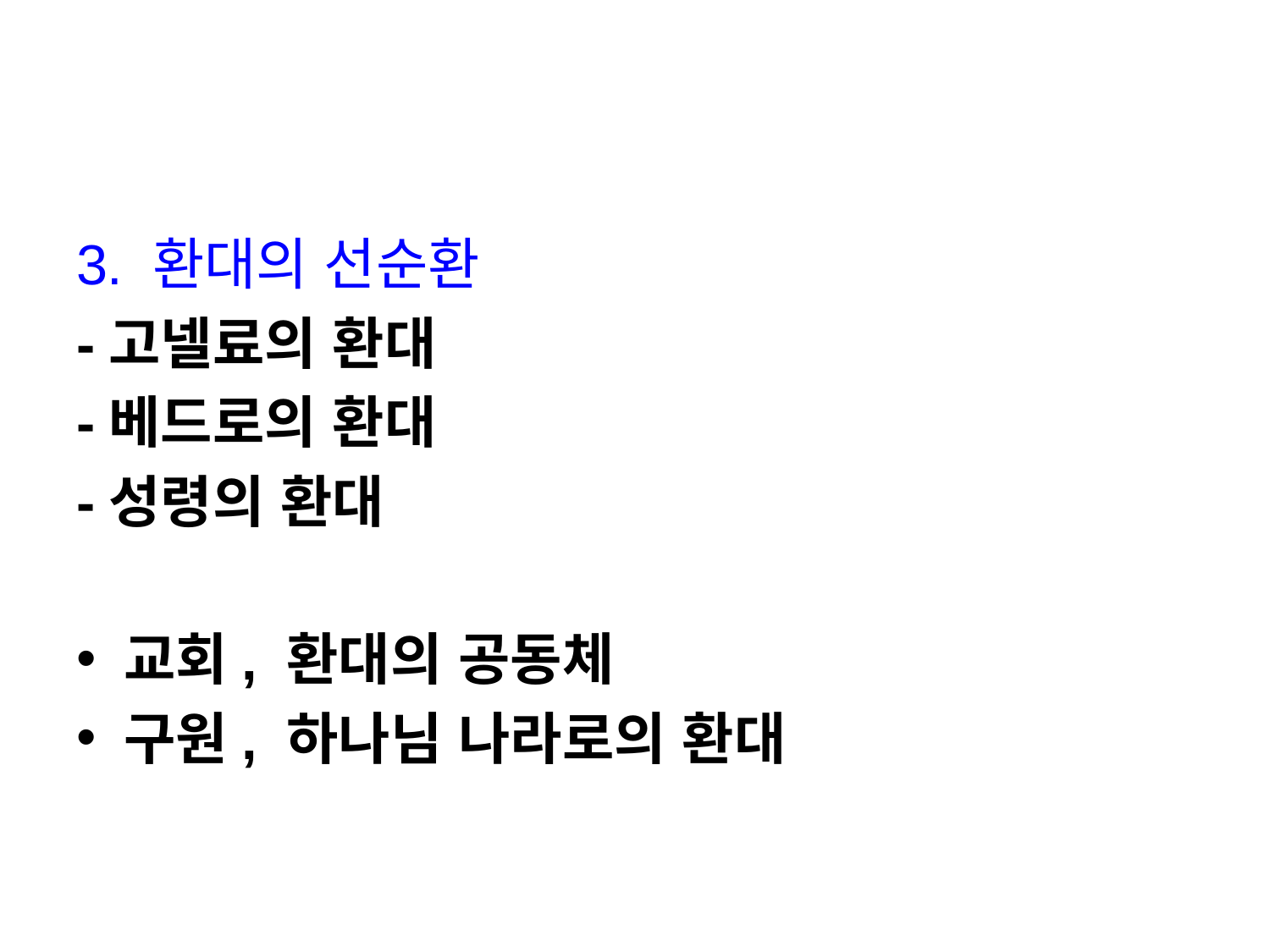

#
3. 환대의 선순환
-고넬료의 환대
-베드로의 환대
-성령의 환대

교회, 환대의 공동체
구원, 하나님 나라로의 환대